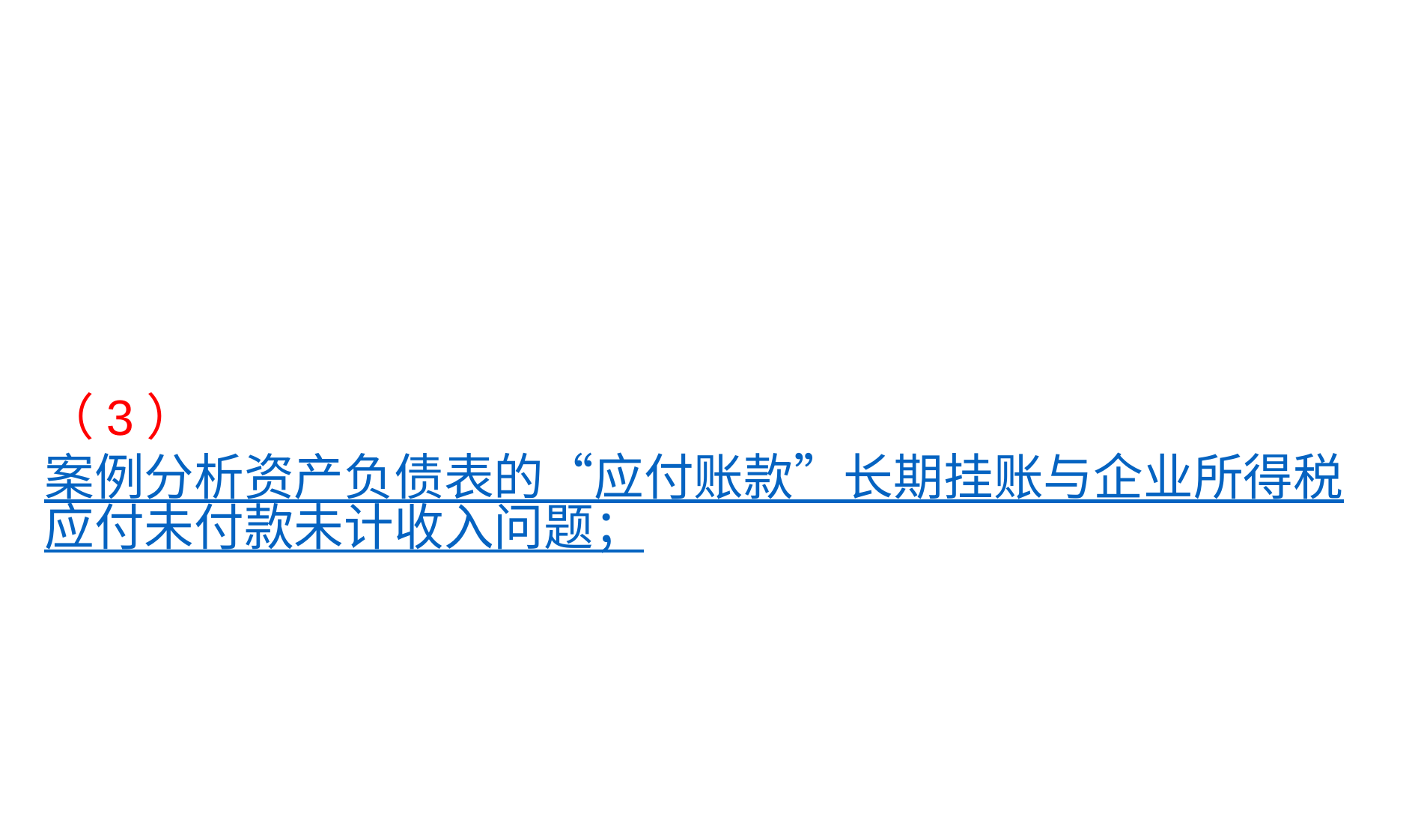

（3）案例分析资产负债表的“应付账款”长期挂账与企业所得税应付未付款未计收入问题；